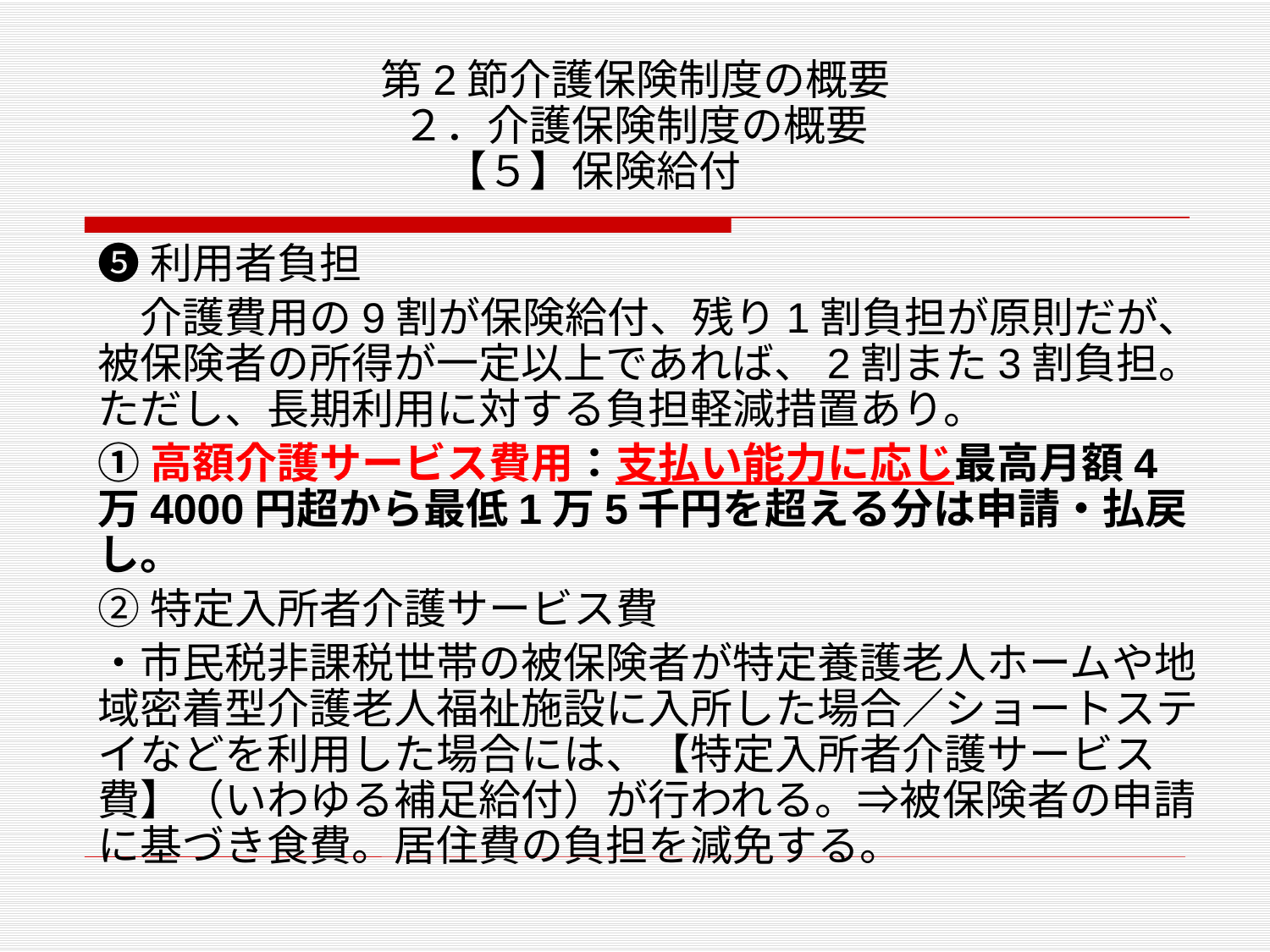

# 第2節介護保険制度の概要 ２．介護保険制度の概要 【５】保険給付
➎利用者負担
　介護費用の9割が保険給付、残り1割負担が原則だが、被保険者の所得が一定以上であれば、2割また3割負担。ただし、長期利用に対する負担軽減措置あり。
①高額介護サービス費用：支払い能力に応じ最高月額4万4000円超から最低1万5千円を超える分は申請・払戻し。
②特定入所者介護サービス費
・市民税非課税世帯の被保険者が特定養護老人ホームや地域密着型介護老人福祉施設に入所した場合／ショートステイなどを利用した場合には、【特定入所者介護サービス費】（いわゆる補足給付）が行われる。⇒被保険者の申請に基づき食費。居住費の負担を減免する。